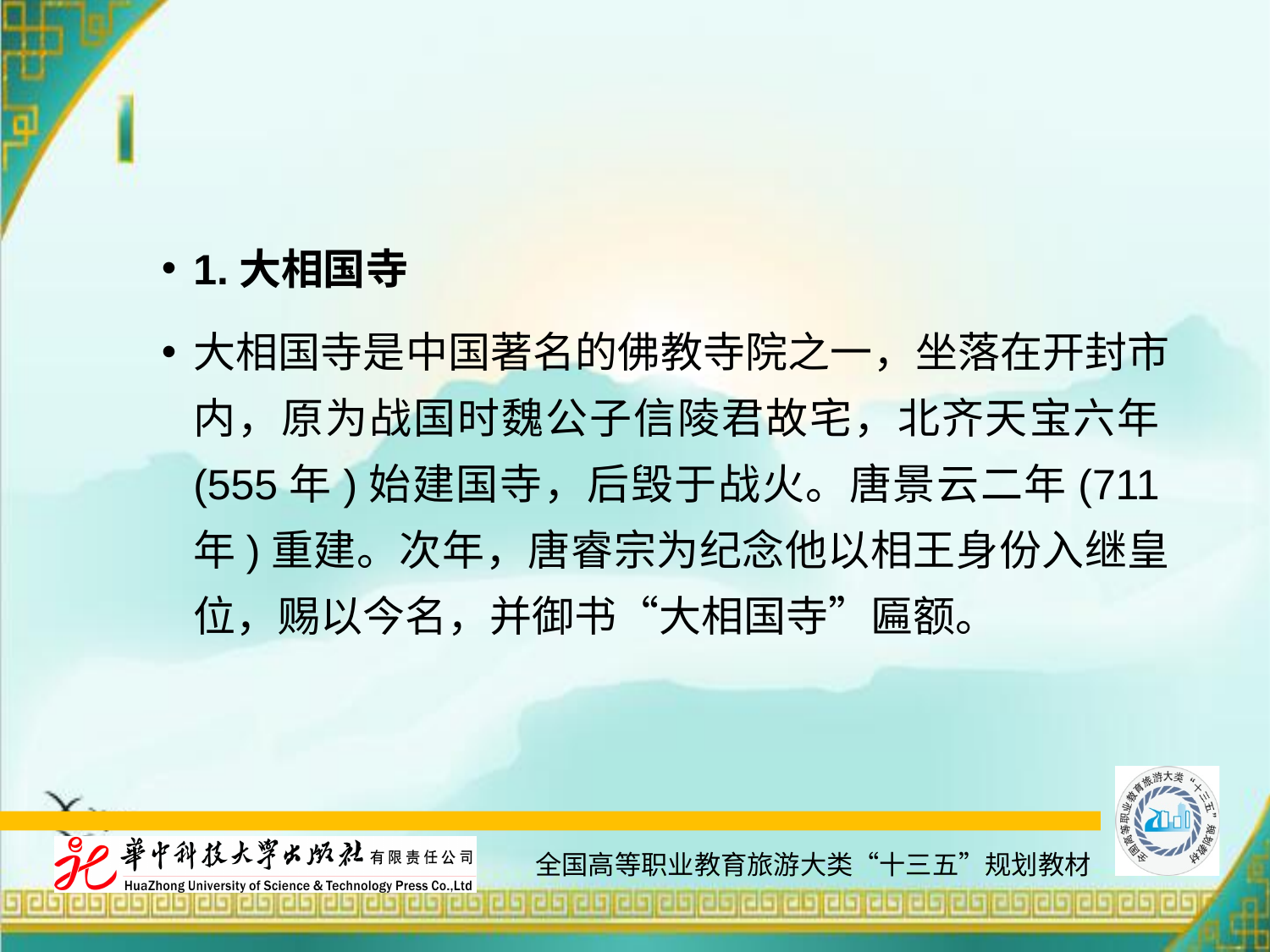

#
1.大相国寺
大相国寺是中国著名的佛教寺院之一，坐落在开封市内，原为战国时魏公子信陵君故宅，北齐天宝六年(555年)始建国寺，后毁于战火。唐景云二年(711年)重建。次年，唐睿宗为纪念他以相王身份入继皇位，赐以今名，并御书“大相国寺”匾额。